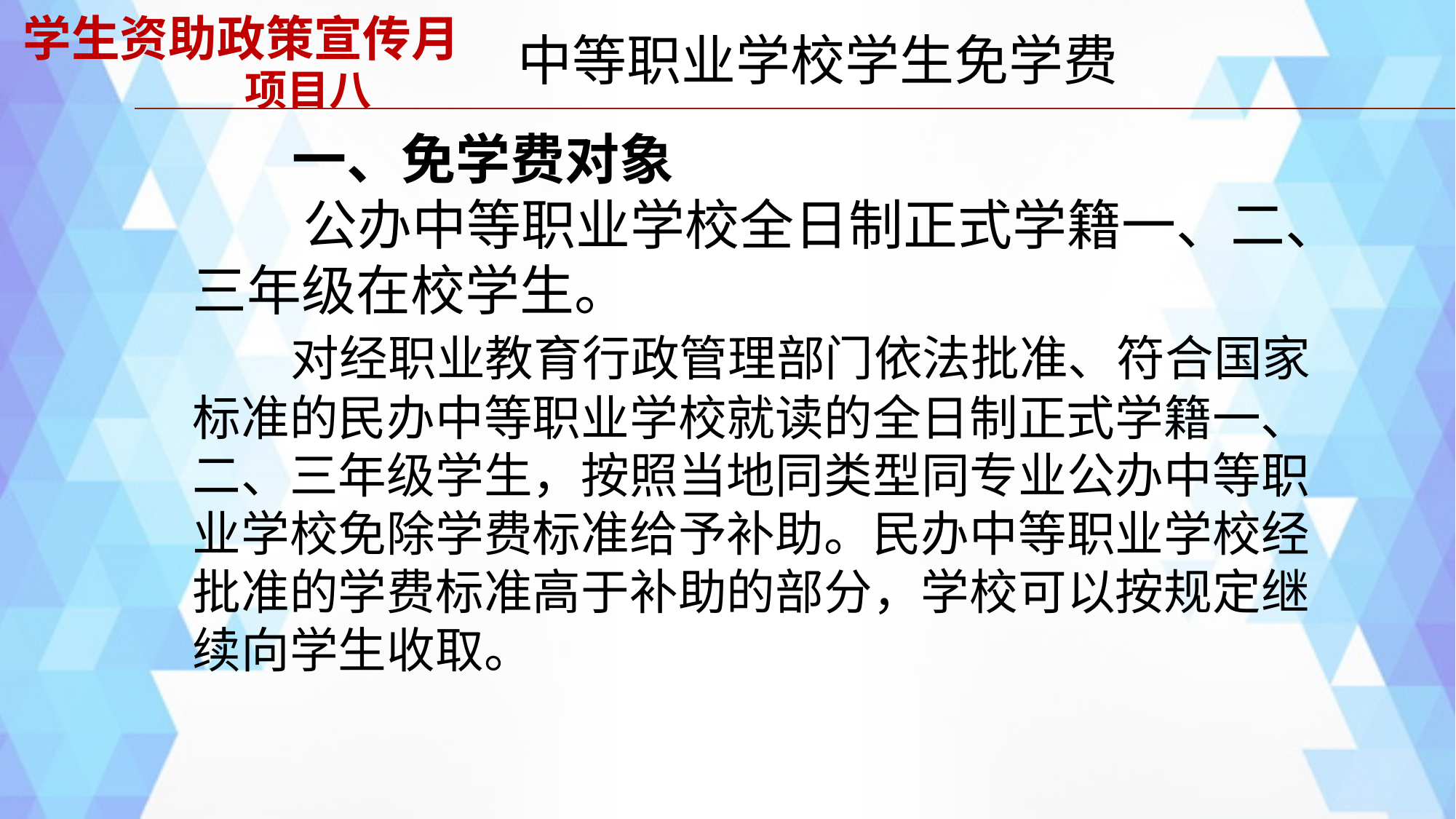

# 学生资助政策宣传月 项目八
   中等职业学校学生免学费

       一、免学费对象
        公办中等职业学校全日制正式学籍一、二、三年级在校学生。
       对经职业教育行政管理部门依法批准、符合国家标准的民办中等职业学校就读的全日制正式学籍一、二、三年级学生，按照当地同类型同专业公办中等职业学校免除学费标准给予补助。民办中等职业学校经批准的学费标准高于补助的部分，学校可以按规定继续向学生收取。